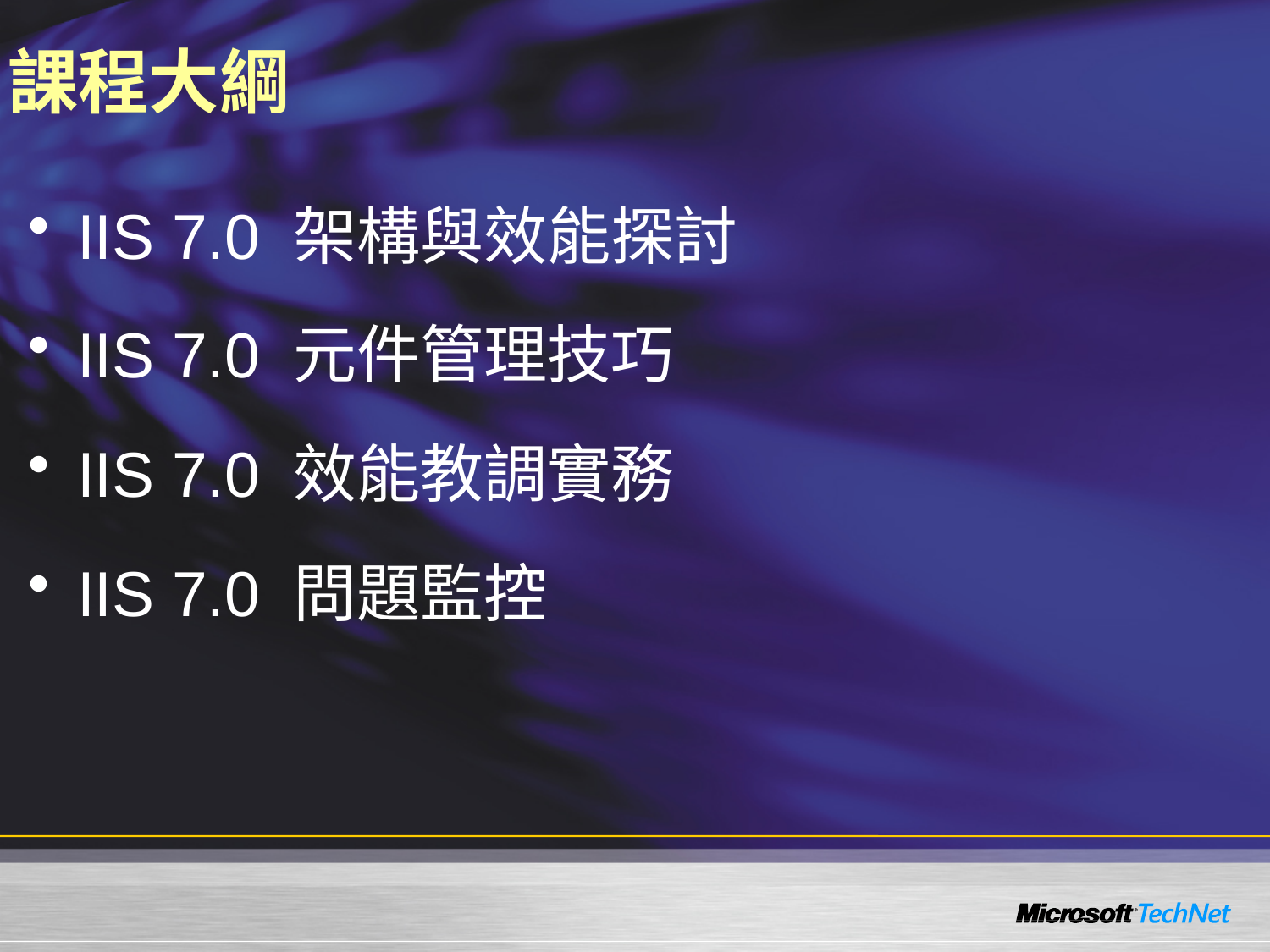

# 課程大綱
IIS 7.0 架構與效能探討
IIS 7.0 元件管理技巧
IIS 7.0 效能教調實務
IIS 7.0 問題監控